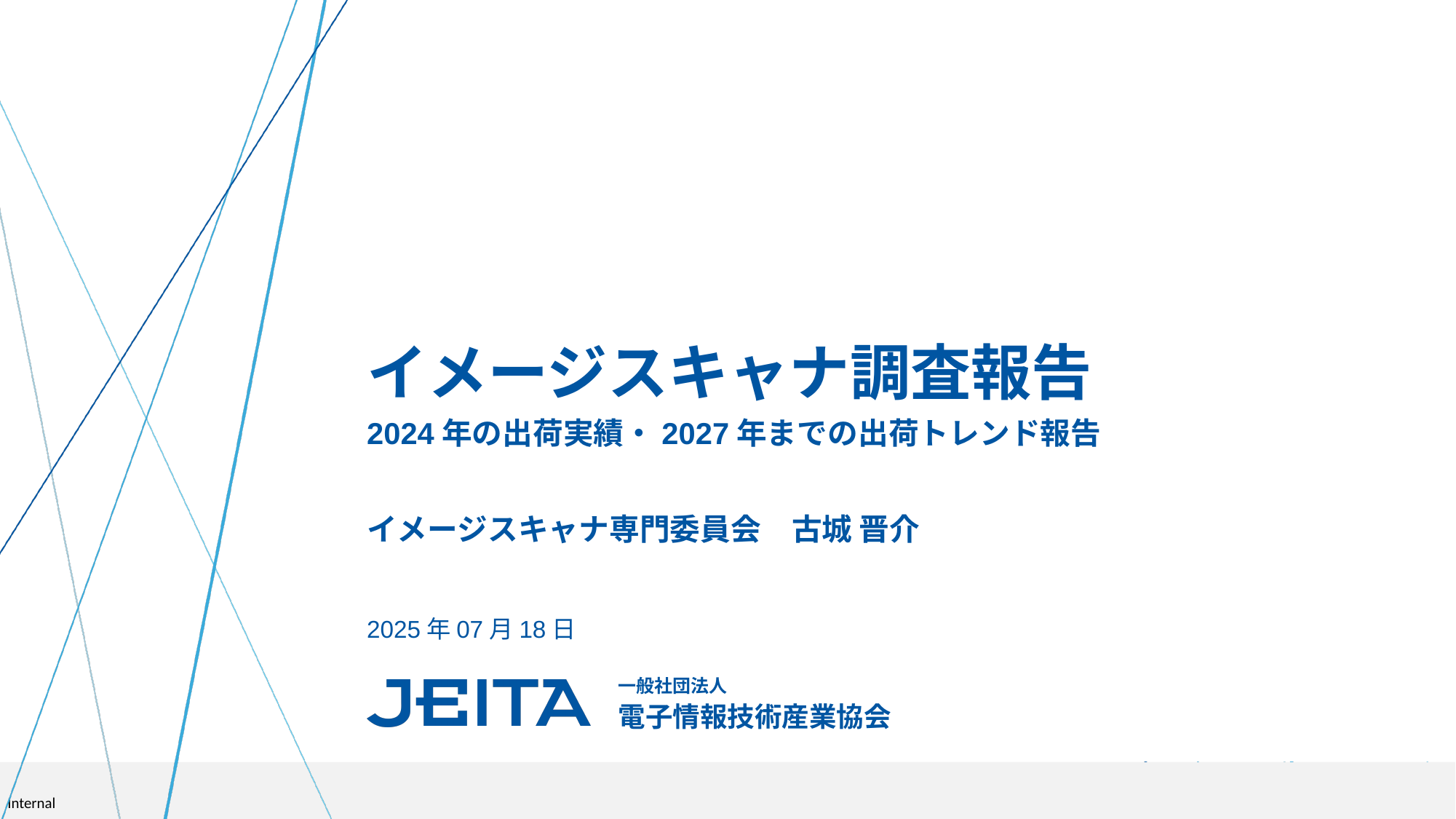

# イメージスキャナ調査報告
2024年の出荷実績・2027年までの出荷トレンド報告

イメージスキャナ専門委員会　古城 晋介
2025年07月18日